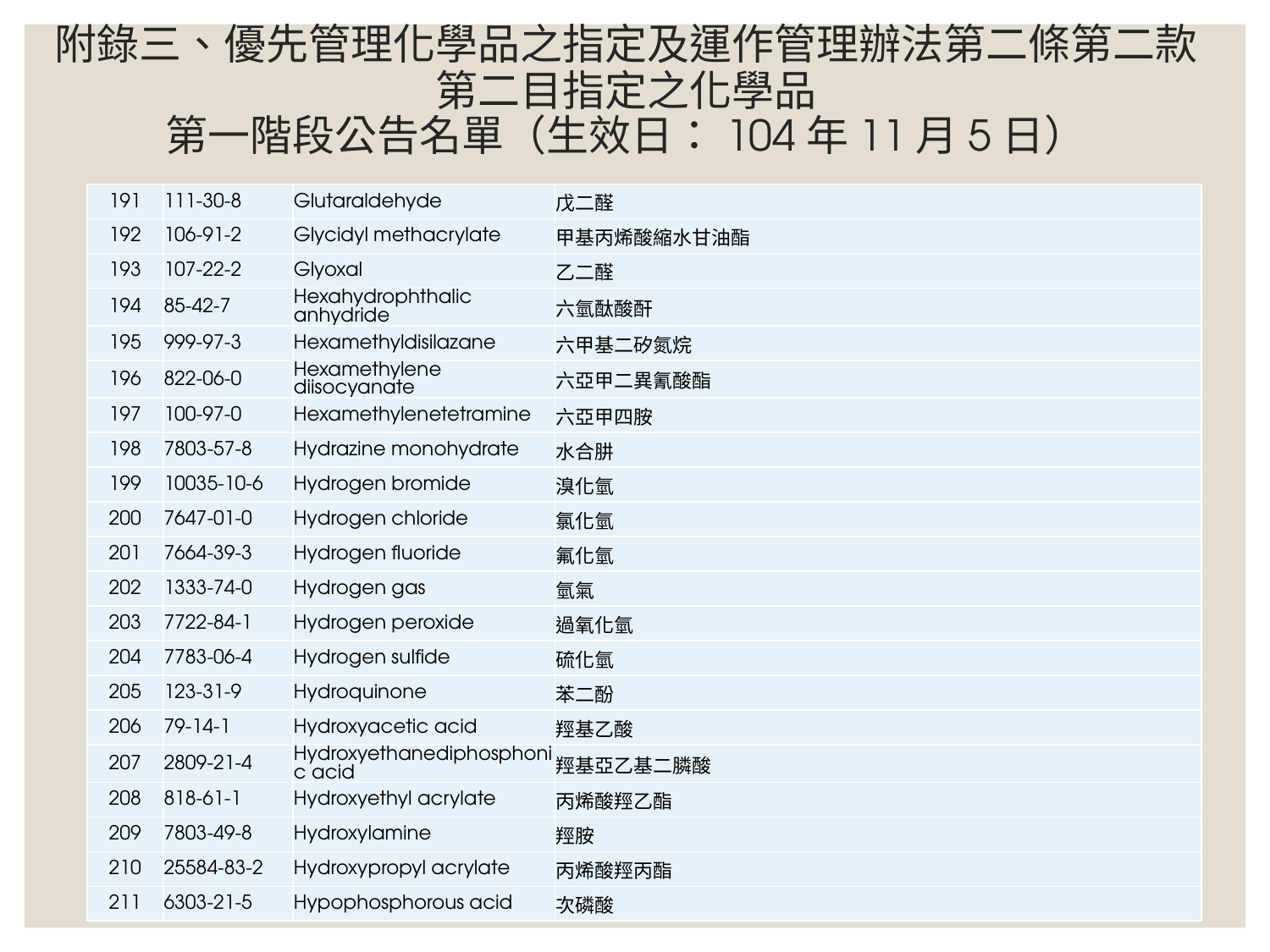

# 附錄三、優先管理化學品之指定及運作管理辦法第二條第二款第二目指定之化學品 第一階段公告名單（生效日：104年11月5日）
| 191 | 111-30-8 | Glutaraldehyde | 戊二醛 |
| --- | --- | --- | --- |
| 192 | 106-91-2 | Glycidyl methacrylate | 甲基丙烯酸縮水甘油酯 |
| 193 | 107-22-2 | Glyoxal | 乙二醛 |
| 194 | 85-42-7 | Hexahydrophthalic anhydride | 六氫酞酸酐 |
| 195 | 999-97-3 | Hexamethyldisilazane | 六甲基二矽氮烷 |
| 196 | 822-06-0 | Hexamethylene diisocyanate | 六亞甲二異氰酸酯 |
| 197 | 100-97-0 | Hexamethylenetetramine | 六亞甲四胺 |
| 198 | 7803-57-8 | Hydrazine monohydrate | 水合肼 |
| 199 | 10035-10-6 | Hydrogen bromide | 溴化氫 |
| 200 | 7647-01-0 | Hydrogen chloride | 氯化氫 |
| 201 | 7664-39-3 | Hydrogen fluoride | 氟化氫 |
| 202 | 1333-74-0 | Hydrogen gas | 氫氣 |
| 203 | 7722-84-1 | Hydrogen peroxide | 過氧化氫 |
| 204 | 7783-06-4 | Hydrogen sulfide | 硫化氫 |
| 205 | 123-31-9 | Hydroquinone | 苯二酚 |
| 206 | 79-14-1 | Hydroxyacetic acid | 羥基乙酸 |
| 207 | 2809-21-4 | Hydroxyethanediphosphonic acid | 羥基亞乙基二膦酸 |
| 208 | 818-61-1 | Hydroxyethyl acrylate | 丙烯酸羥乙酯 |
| 209 | 7803-49-8 | Hydroxylamine | 羥胺 |
| 210 | 25584-83-2 | Hydroxypropyl acrylate | 丙烯酸羥丙酯 |
| 211 | 6303-21-5 | Hypophosphorous acid | 次磷酸 |